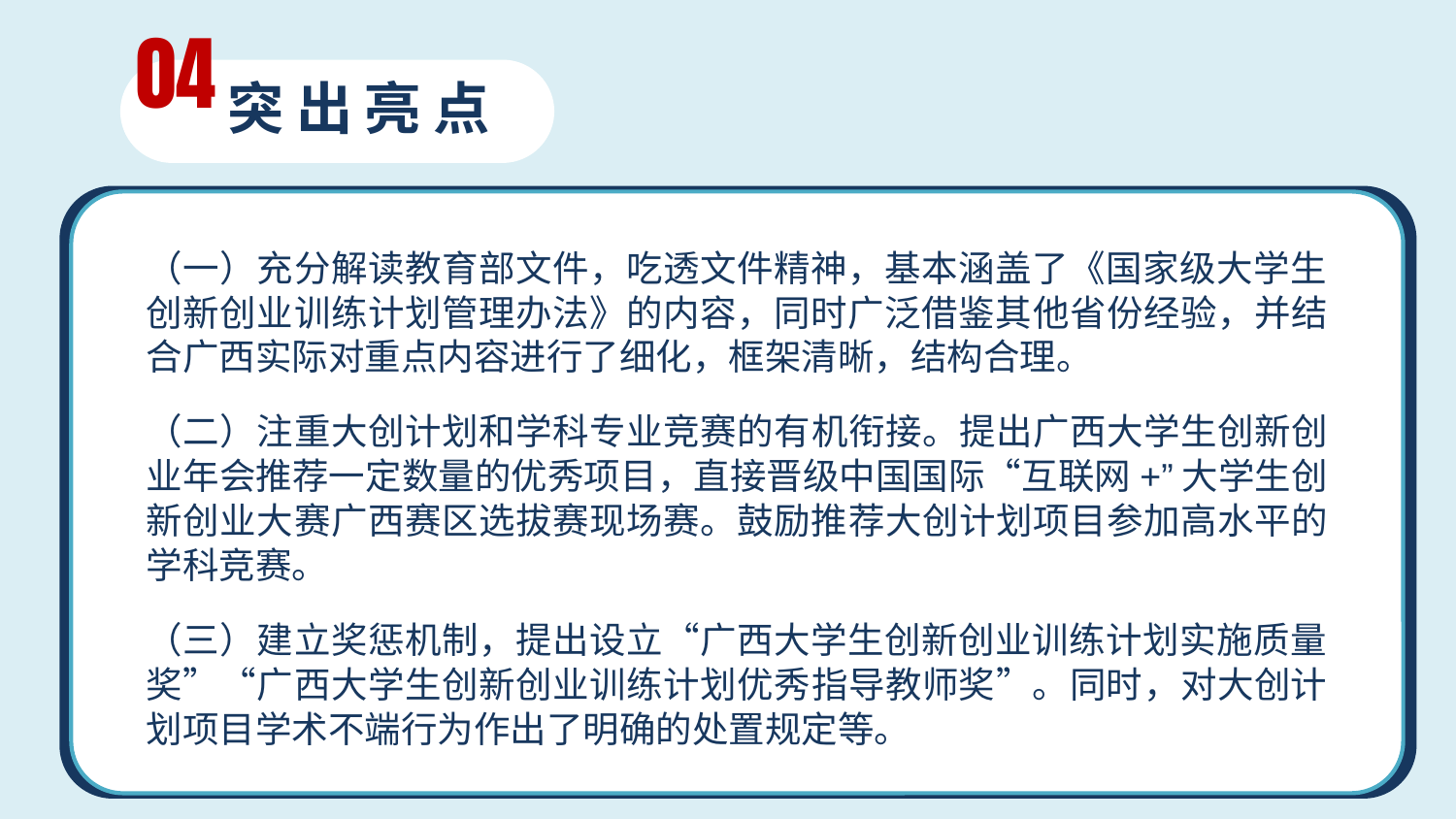

04

突出亮点

（一）充分解读教育部文件，吃透文件精神，基本涵盖了《国家级大学生创新创业训练计划管理办法》的内容，同时广泛借鉴其他省份经验，并结合广西实际对重点内容进行了细化，框架清晰，结构合理。
（二）注重大创计划和学科专业竞赛的有机衔接。提出广西大学生创新创业年会推荐一定数量的优秀项目，直接晋级中国国际“互联网+”大学生创新创业大赛广西赛区选拔赛现场赛。鼓励推荐大创计划项目参加高水平的学科竞赛。
（三）建立奖惩机制，提出设立“广西大学生创新创业训练计划实施质量奖”“广西大学生创新创业训练计划优秀指导教师奖”。同时，对大创计划项目学术不端行为作出了明确的处置规定等。